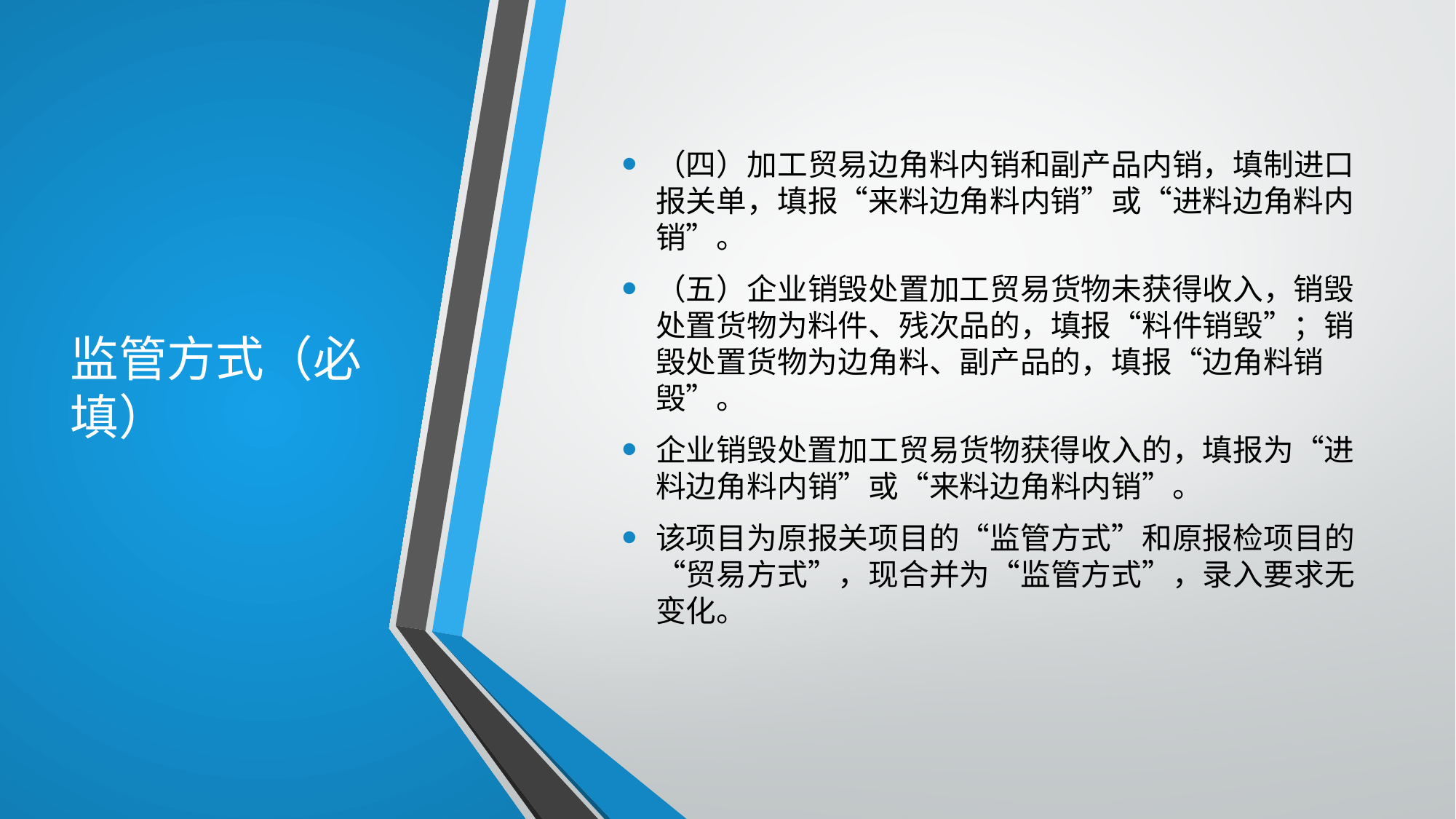

# 监管方式（必填）
（四）加工贸易边角料内销和副产品内销，填制进口报关单，填报“来料边角料内销”或“进料边角料内销”。
（五）企业销毁处置加工贸易货物未获得收入，销毁处置货物为料件、残次品的，填报“料件销毁”；销毁处置货物为边角料、副产品的，填报“边角料销毁”。
企业销毁处置加工贸易货物获得收入的，填报为“进料边角料内销”或“来料边角料内销”。
该项目为原报关项目的“监管方式”和原报检项目的“贸易方式”，现合并为“监管方式”，录入要求无变化。